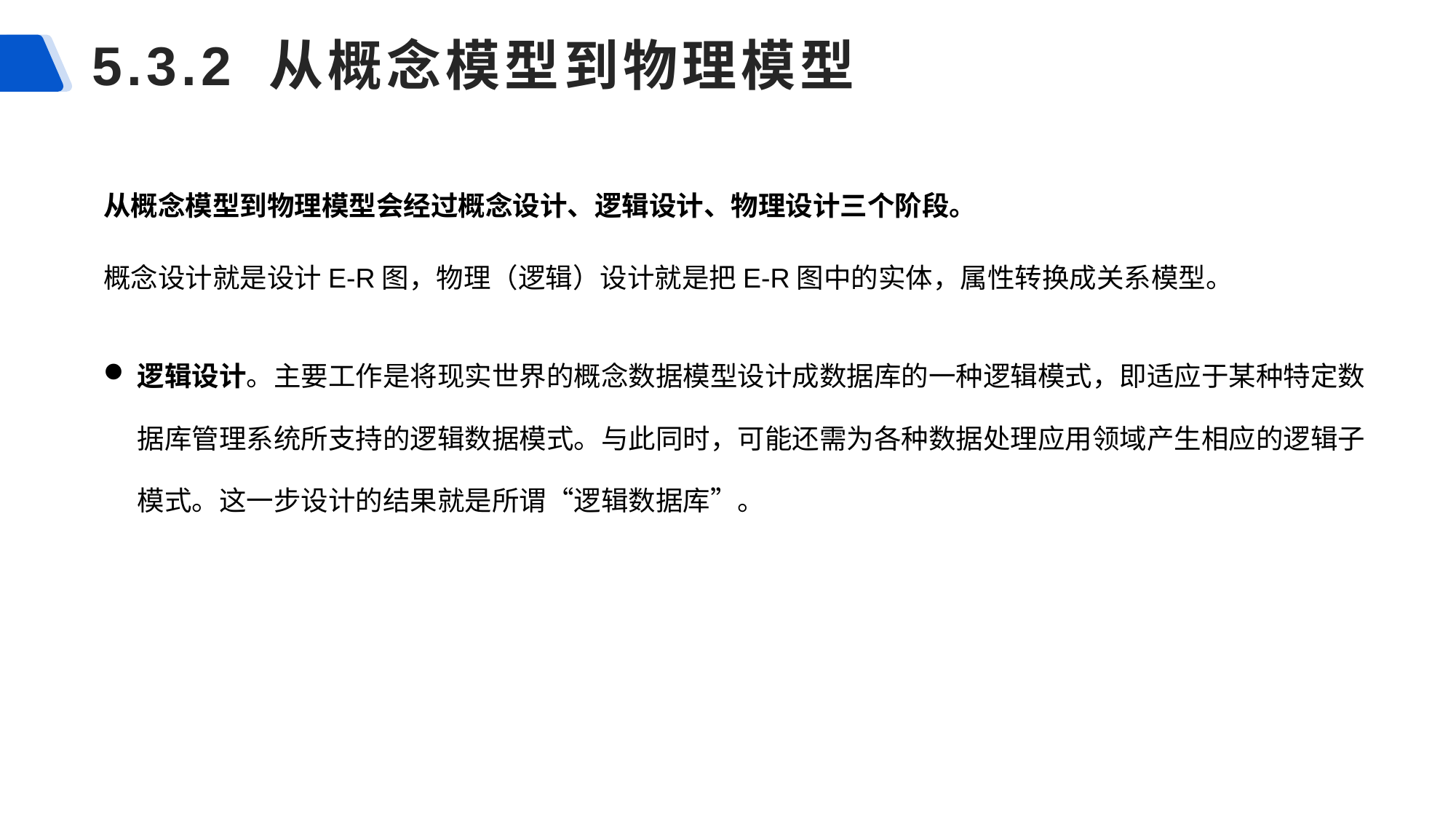

# 5.3.2 从概念模型到物理模型
从概念模型到物理模型会经过概念设计、逻辑设计、物理设计三个阶段。

概念设计就是设计E-R图，物理（逻辑）设计就是把E-R图中的实体，属性转换成关系模型。

逻辑设计。主要工作是将现实世界的概念数据模型设计成数据库的一种逻辑模式，即适应于某种特定数据库管理系统所支持的逻辑数据模式。与此同时，可能还需为各种数据处理应用领域产生相应的逻辑子模式。这一步设计的结果就是所谓“逻辑数据库”。